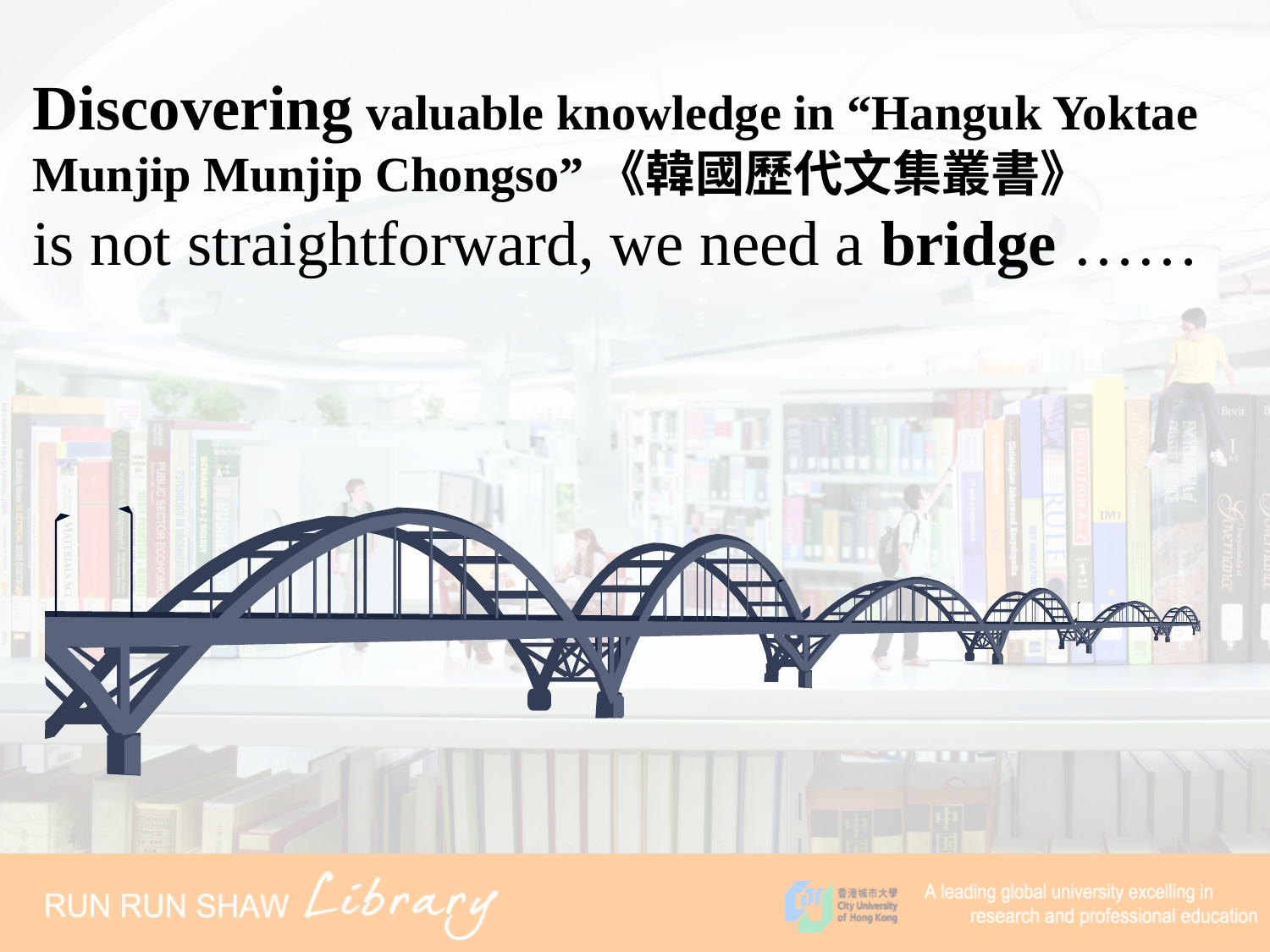

Discovering valuable knowledge in “Hanguk Yoktae Munjip Munjip Chongso”《韓國歷代文集叢書》
is not straightforward, we need a bridge ……